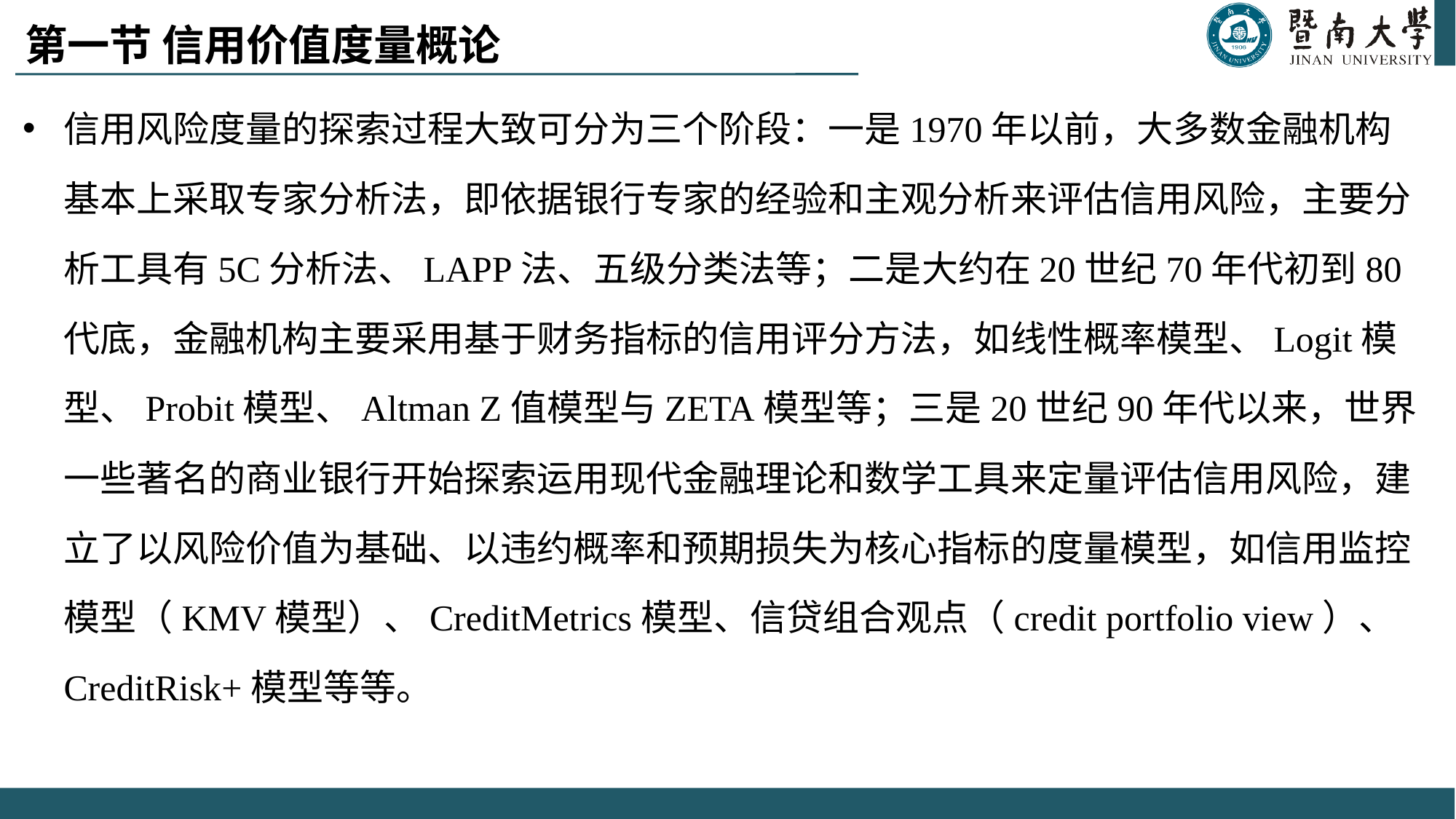

# 第一节 信用价值度量概论
信用风险度量的探索过程大致可分为三个阶段：一是1970年以前，大多数金融机构基本上采取专家分析法，即依据银行专家的经验和主观分析来评估信用风险，主要分析工具有5C分析法、LAPP法、五级分类法等；二是大约在20世纪70年代初到80代底，金融机构主要采用基于财务指标的信用评分方法，如线性概率模型、Logit模型、Probit模型、Altman Z值模型与ZETA模型等；三是20世纪90年代以来，世界一些著名的商业银行开始探索运用现代金融理论和数学工具来定量评估信用风险，建立了以风险价值为基础、以违约概率和预期损失为核心指标的度量模型，如信用监控模型（KMV模型）、CreditMetrics模型、信贷组合观点（credit portfolio view）、CreditRisk+模型等等。